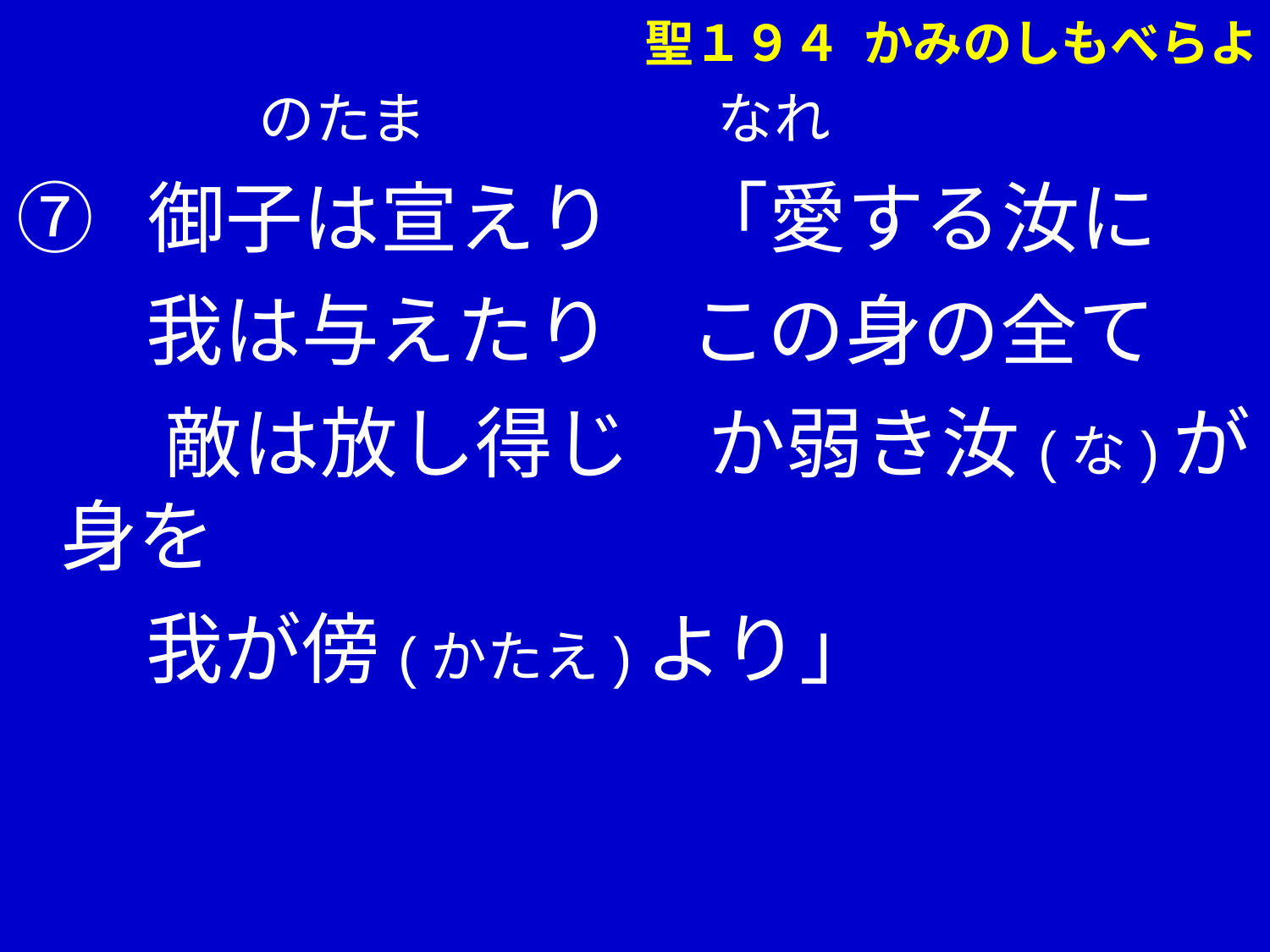

聖１９４  かみのしもべらよ
                  のたま                       なれ
⑦  御子は宣えり　「愛する汝に
　   我は与えたり　この身の全て
   　敵は放し得じ　か弱き汝(な)が身を
　   我が傍(かたえ)より」